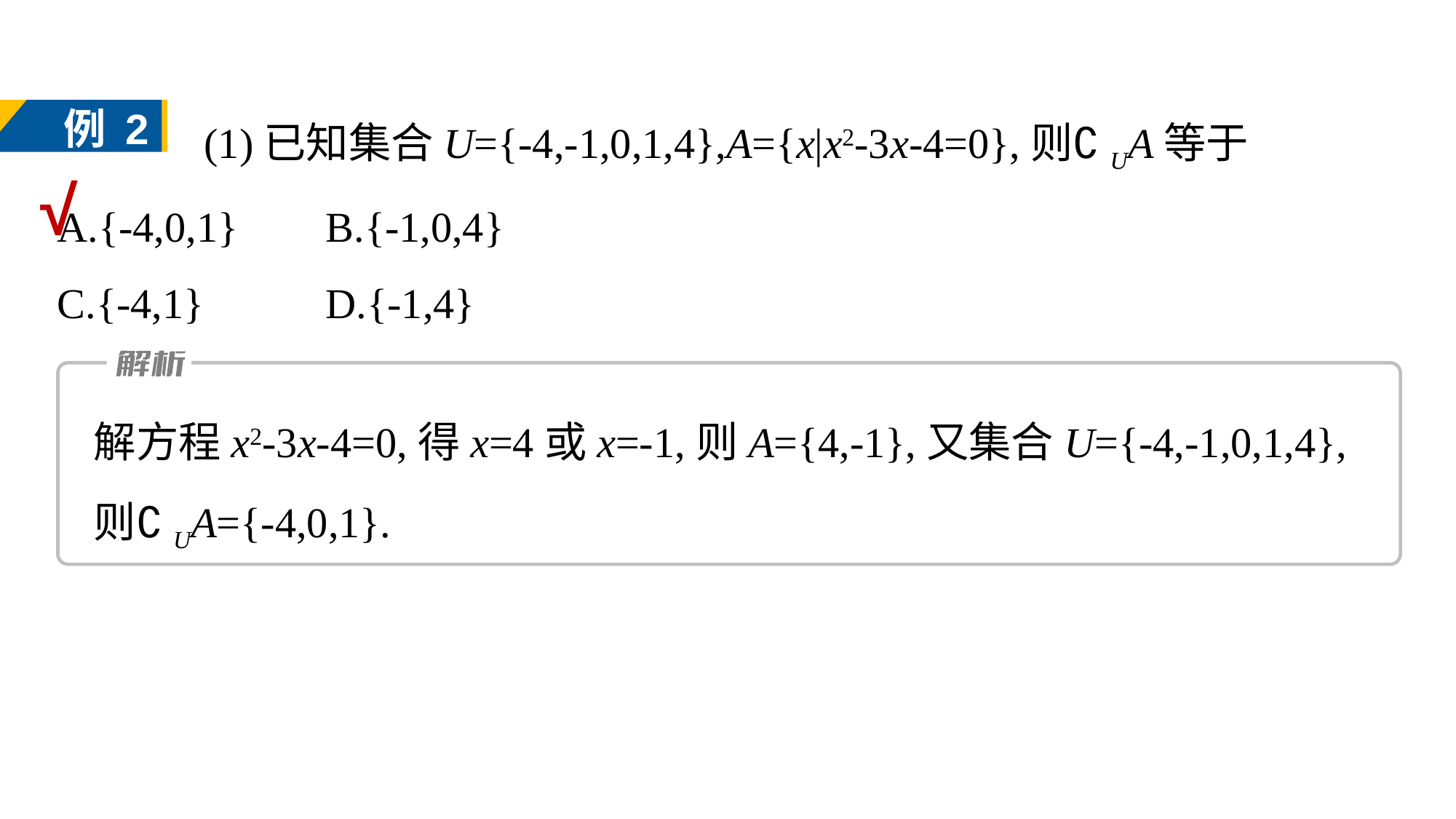

(1)已知集合U={-4,-1,0,1,4},A={x|x2-3x-4=0},则∁UA等于
A.{-4,0,1}	B.{-1,0,4}
C.{-4,1}	D.{-1,4}
例 2

√

解方程x2-3x-4=0,得x=4或x=-1,则A={4,-1},又集合U={-4,-1,0,1,4},则∁UA={-4,0,1}.